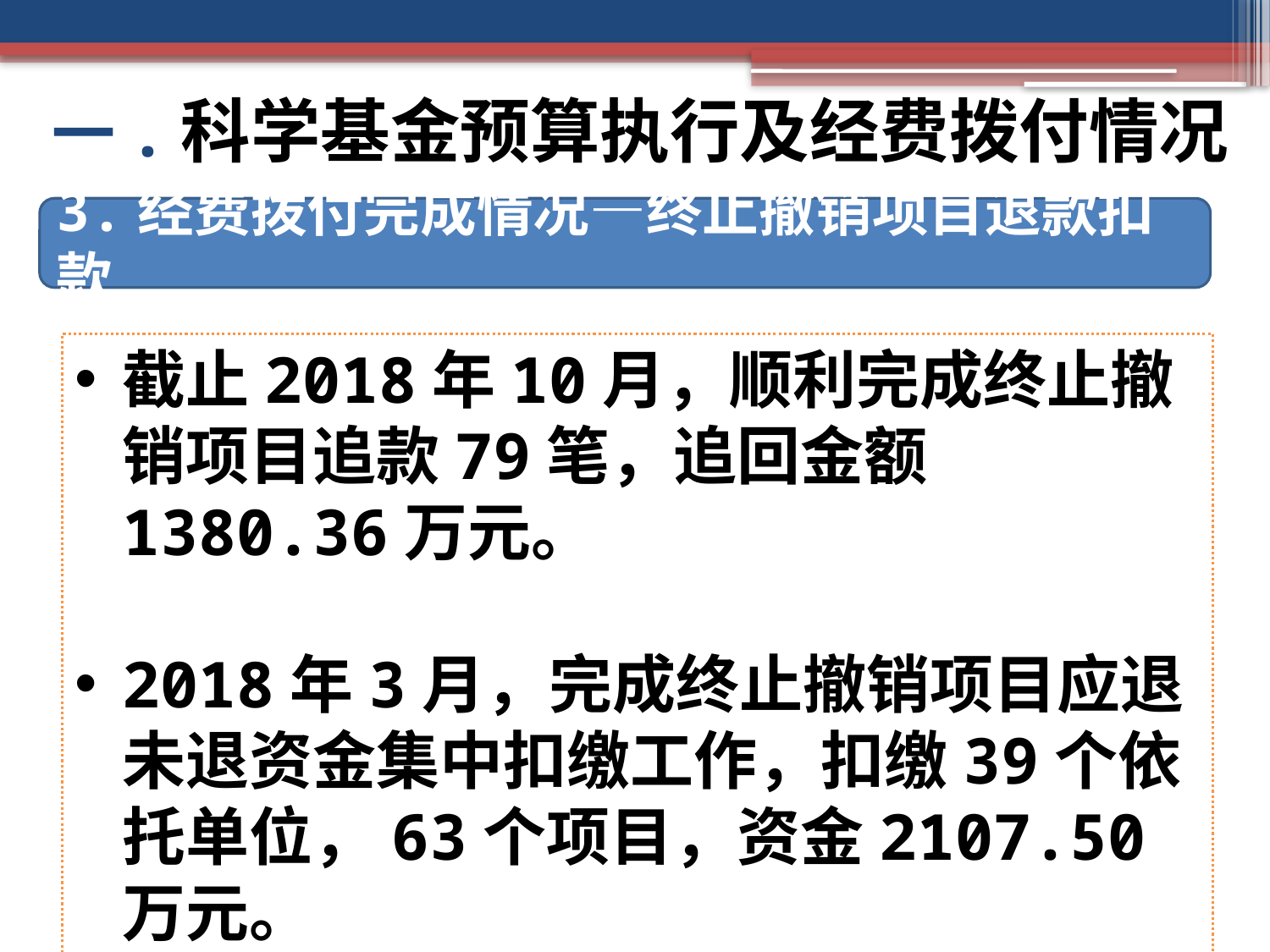

一.科学基金预算执行及经费拨付情况
3.经费拨付完成情况—终止撤销项目退款扣款

截止2018年10月，顺利完成终止撤销项目追款79笔，追回金额1380.36万元。

2018年3月，完成终止撤销项目应退未退资金集中扣缴工作，扣缴39个依托单位，63个项目，资金2107.50万元。